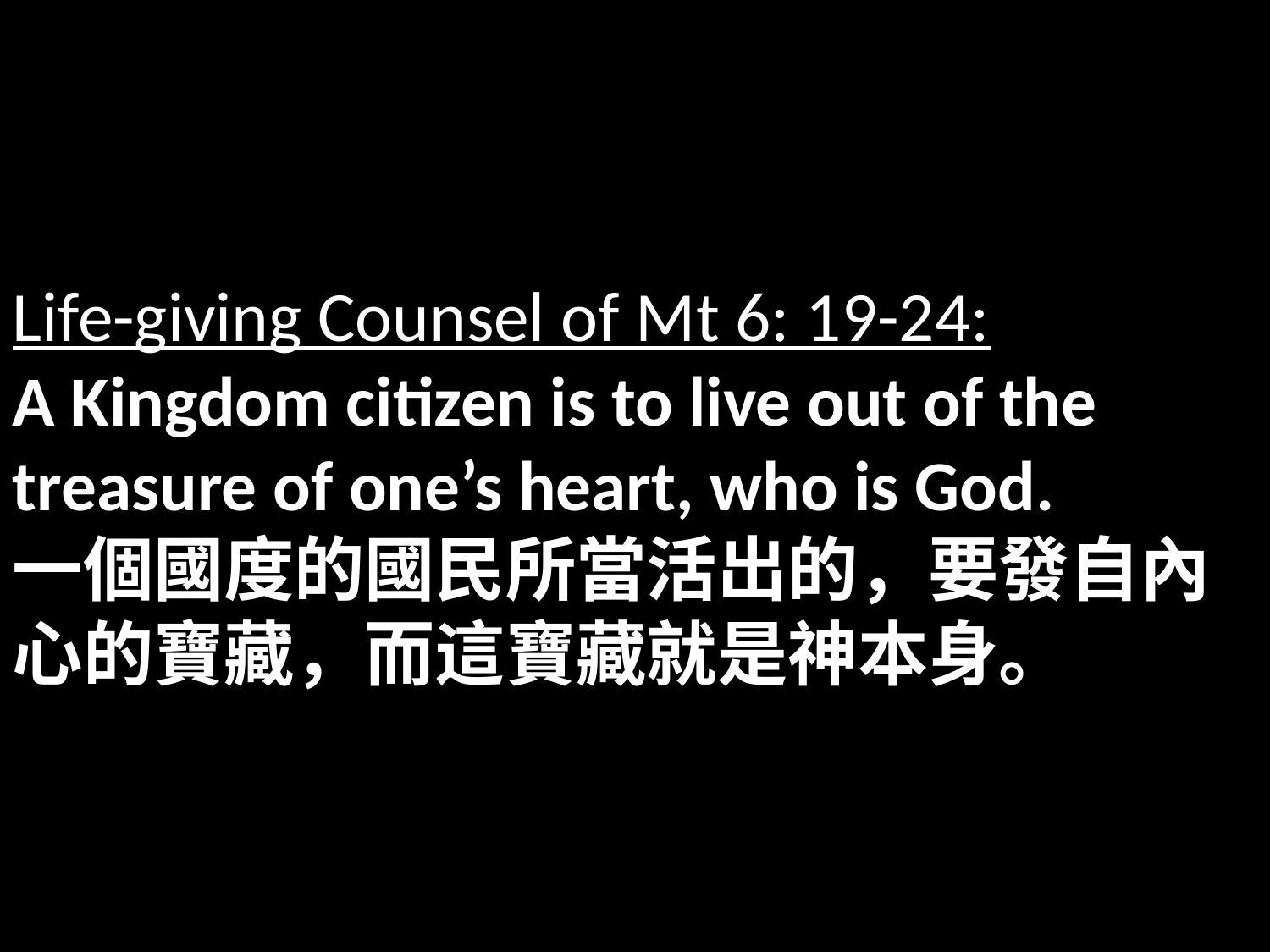

Life-giving Counsel of Mt 6: 19-24:
A Kingdom citizen is to live out of the treasure of one’s heart, who is God.
一個國度的國民所當活出的，要發自內心的寶藏，而這寶藏就是神本身。